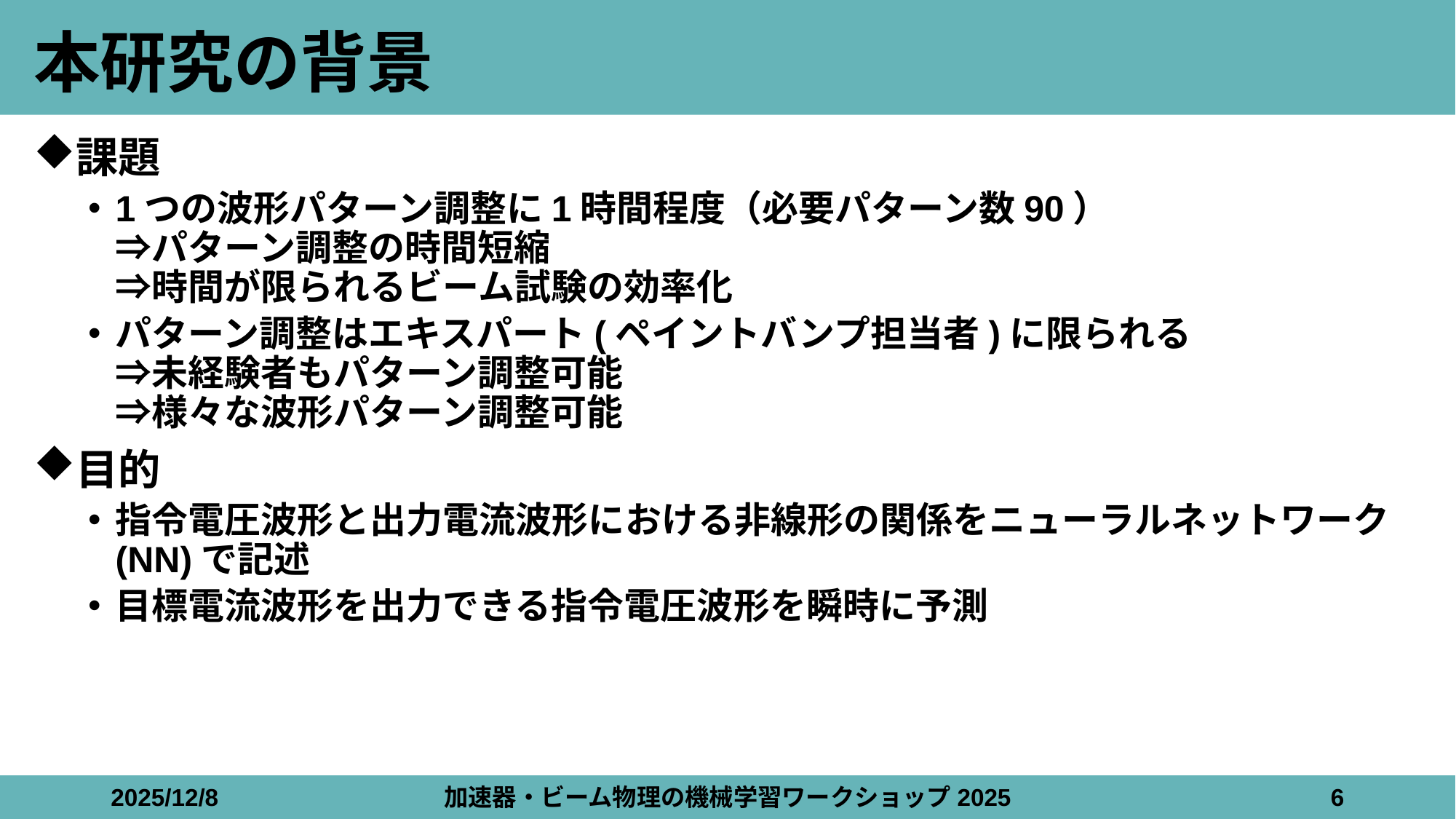

# 本研究の背景
課題
1つの波形パターン調整に1時間程度（必要パターン数90）
⇒パターン調整の時間短縮
⇒時間が限られるビーム試験の効率化
パターン調整はエキスパート(ペイントバンプ担当者)に限られる
⇒未経験者もパターン調整可能
⇒様々な波形パターン調整可能
目的
指令電圧波形と出力電流波形における非線形の関係をニューラルネットワーク(NN)で記述
目標電流波形を出力できる指令電圧波形を瞬時に予測
2025/12/8
加速器・ビーム物理の機械学習ワークショップ2025
6